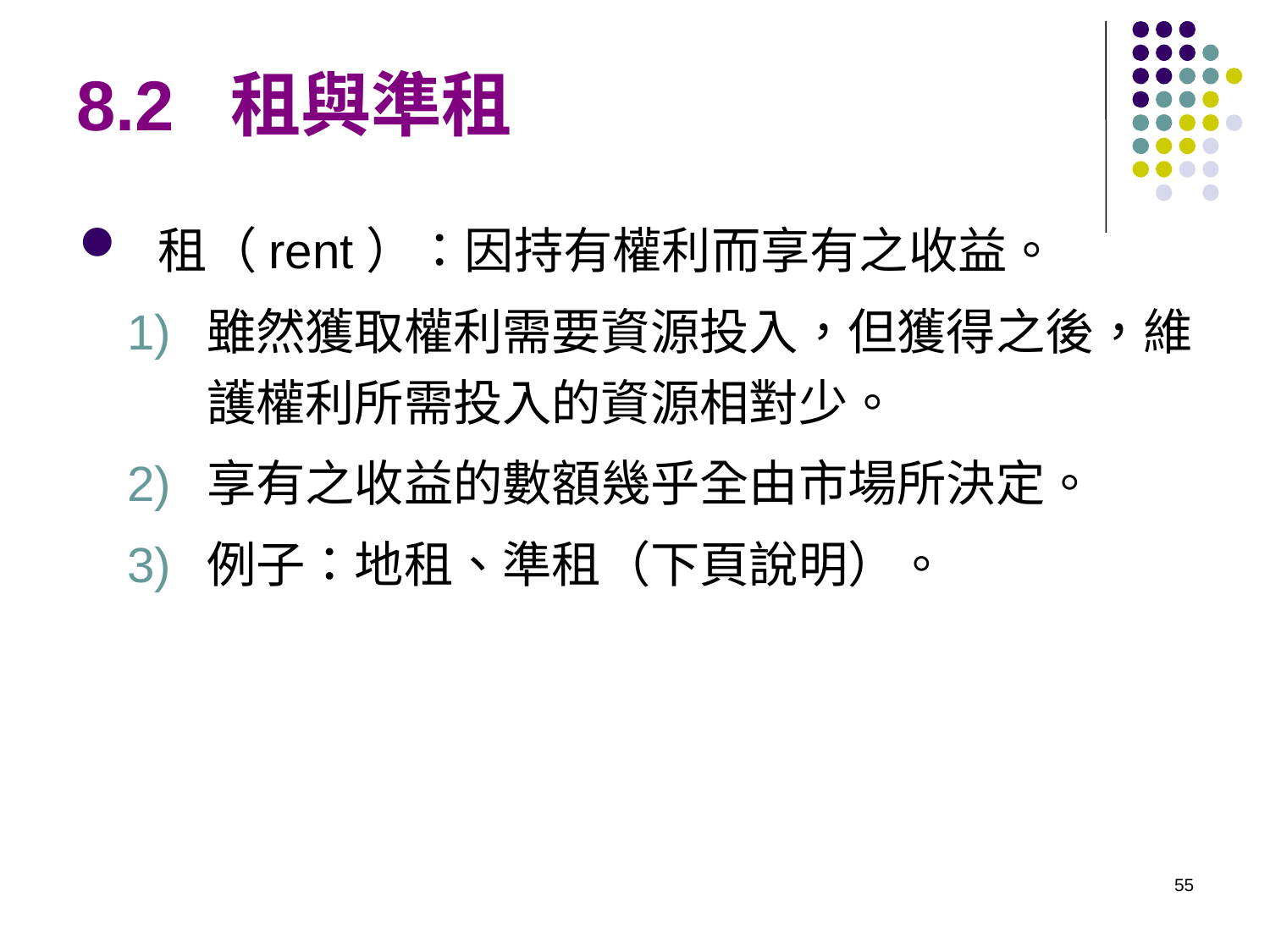

# 8.2  租與準租
租（rent）：因持有權利而享有之收益。
雖然獲取權利需要資源投入，但獲得之後，維護權利所需投入的資源相對少。
享有之收益的數額幾乎全由市場所決定。
例子：地租、準租（下頁說明）。
55